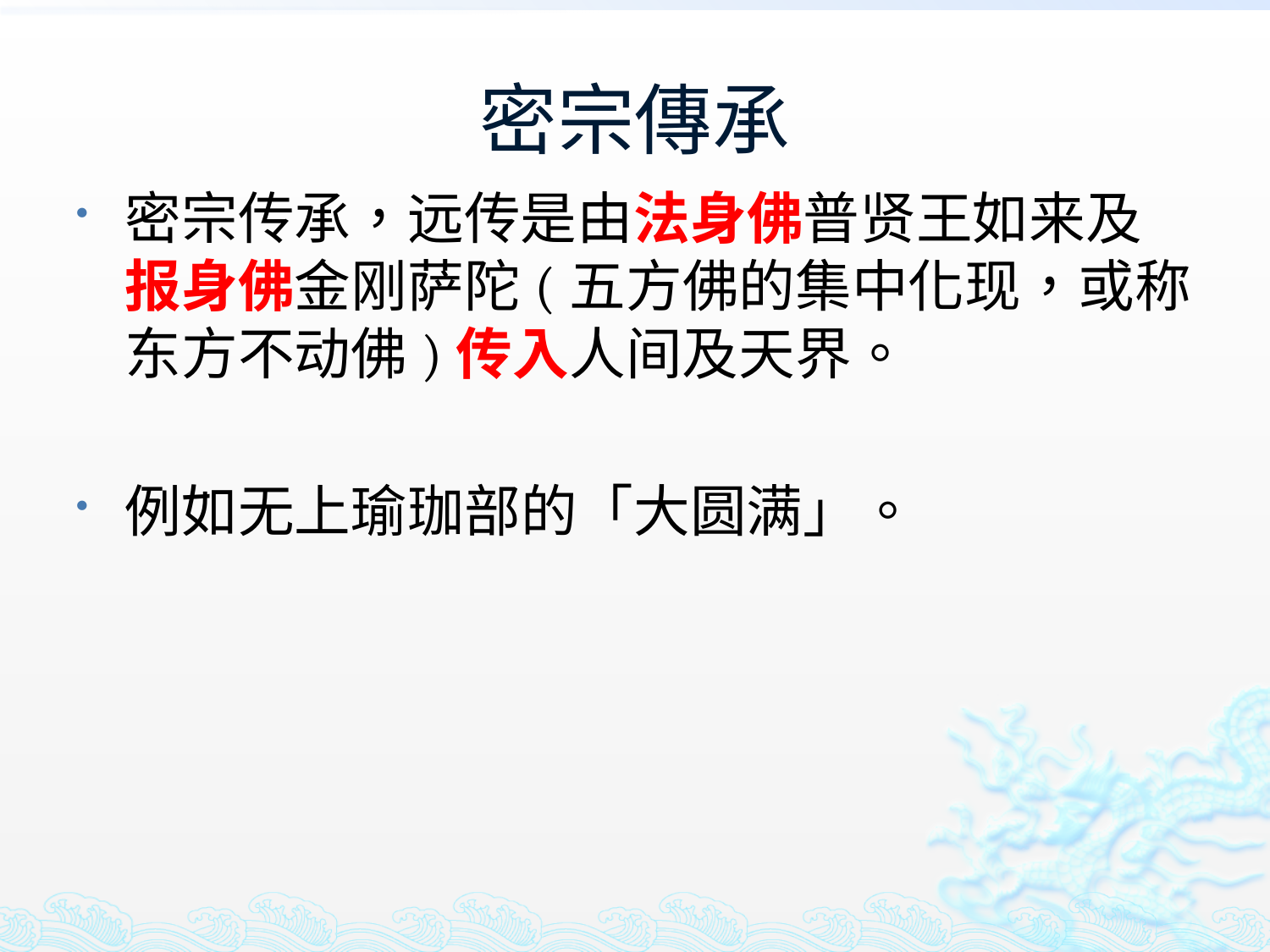

# 密宗傳承
密宗传承，远传是由法身佛普贤王如来及报身佛金刚萨陀(五方佛的集中化现，或称东方不动佛)传入人间及天界。

例如无上瑜珈部的「大圆满」。